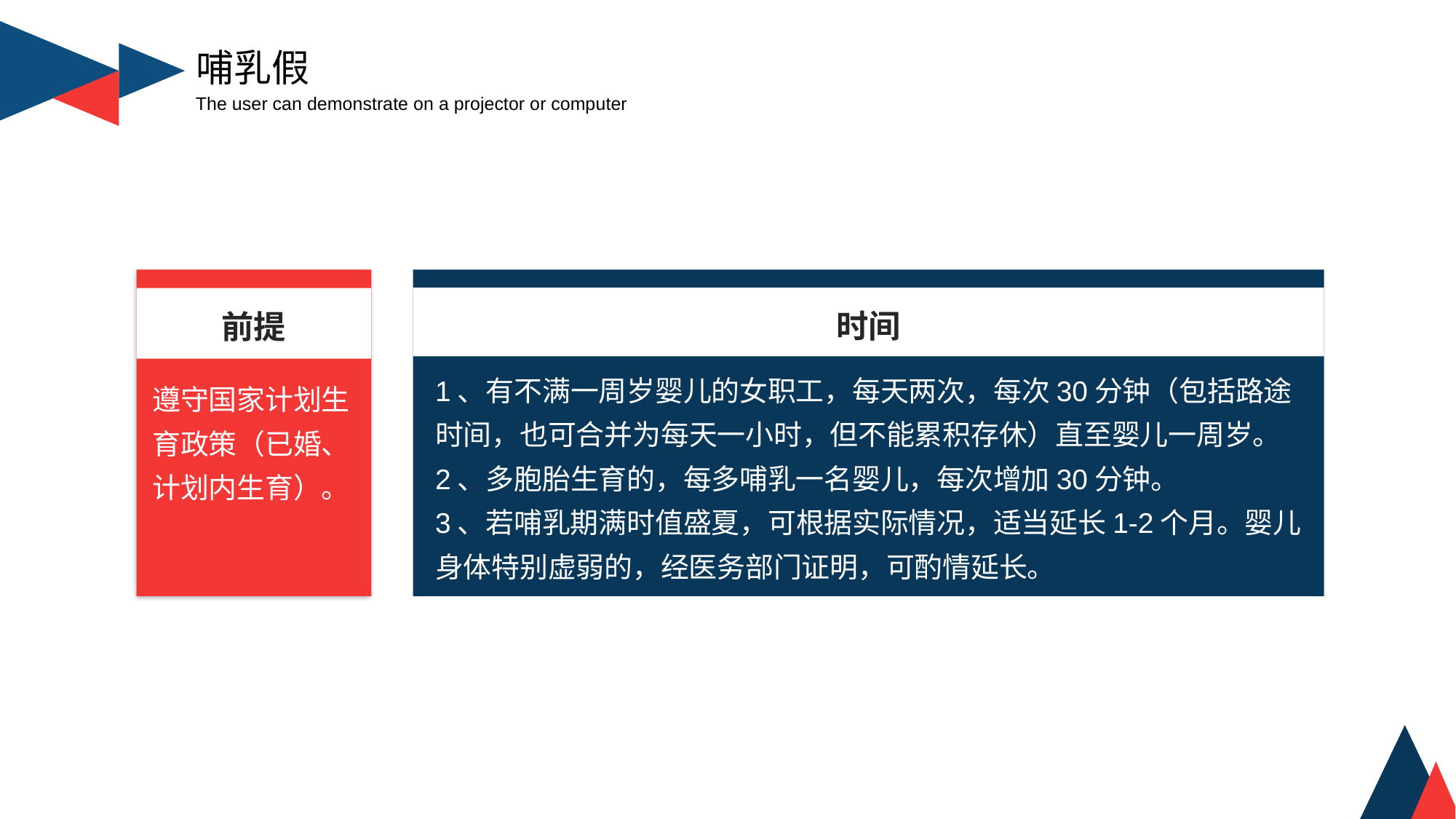

哺乳假
The user can demonstrate on a projector or computer

前提
遵守国家计划生育政策（已婚、计划内生育）。

时间
1、有不满一周岁婴儿的女职工，每天两次，每次30分钟（包括路途时间，也可合并为每天一小时，但不能累积存休）直至婴儿一周岁。
2、多胞胎生育的，每多哺乳一名婴儿，每次增加30分钟。
3、若哺乳期满时值盛夏，可根据实际情况，适当延长1-2个月。婴儿身体特别虚弱的，经医务部门证明，可酌情延长。